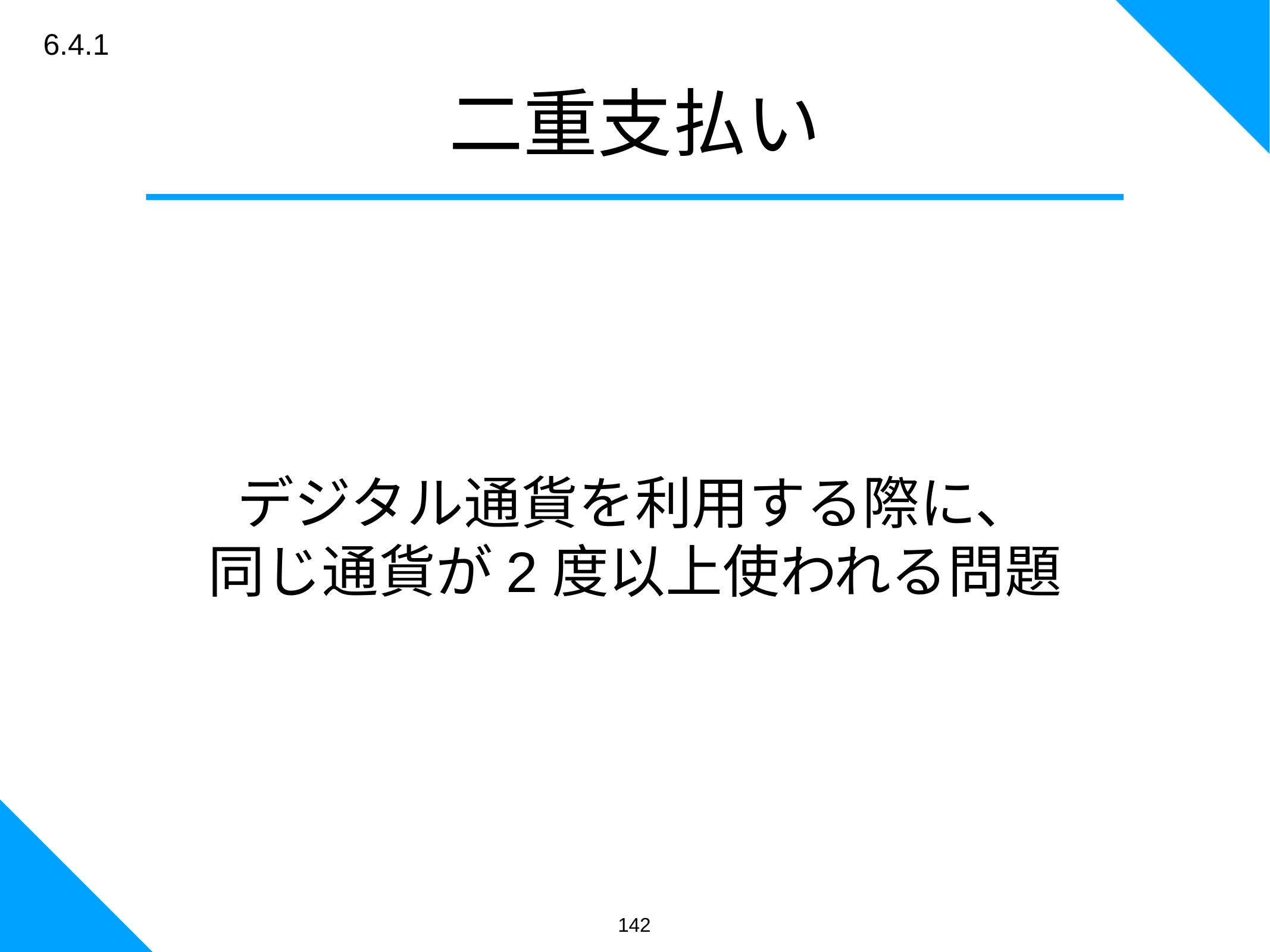

6.4.1
二重支払い
デジタル通貨を利用する際に、
同じ通貨が2度以上使われる問題
142